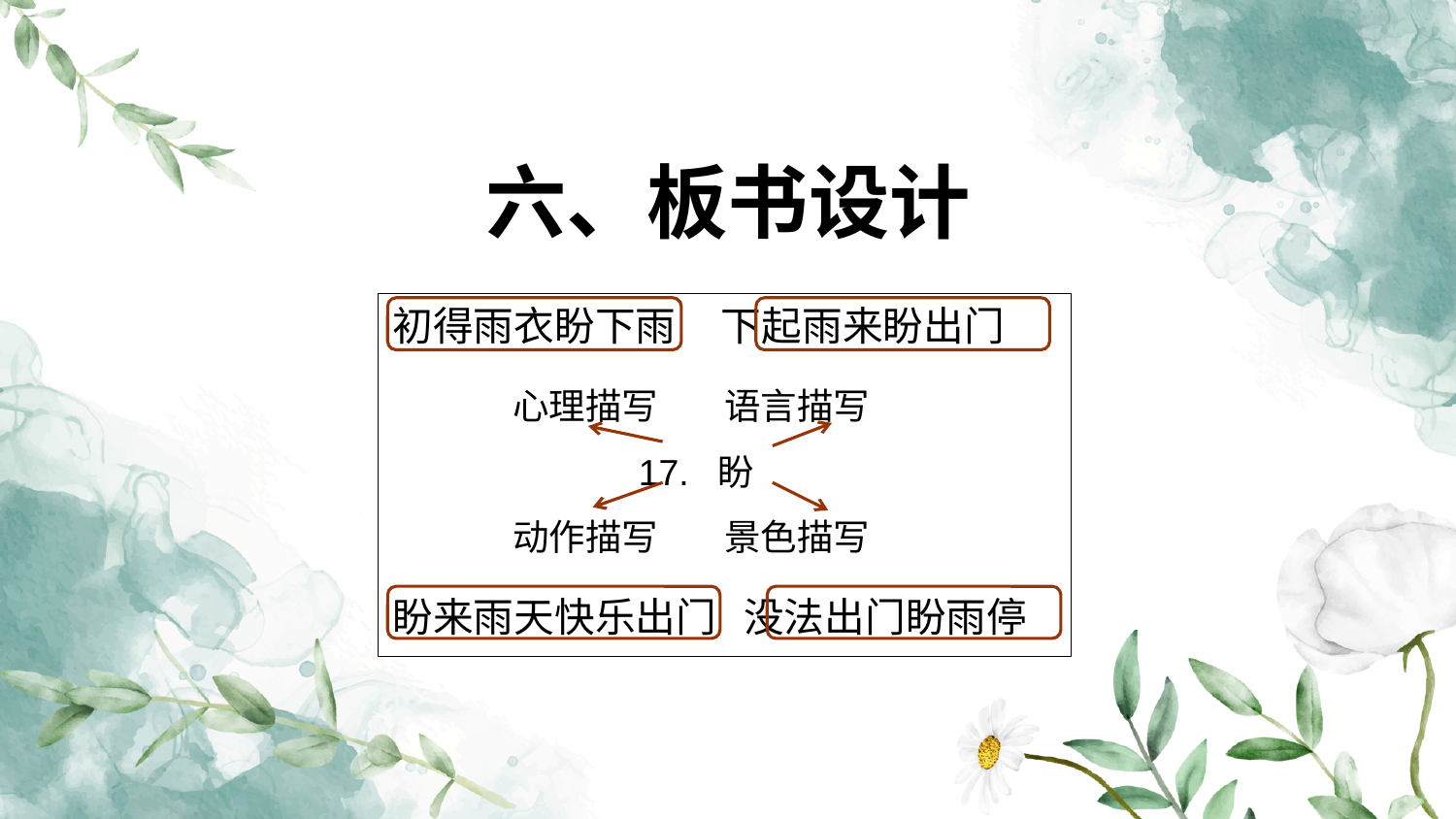

六、板书设计

初得雨衣盼下雨     下起雨来盼出门

盼来雨天快乐出门   没法出门盼雨停

心理描写        语言描写
    17.  盼
动作描写        景色描写